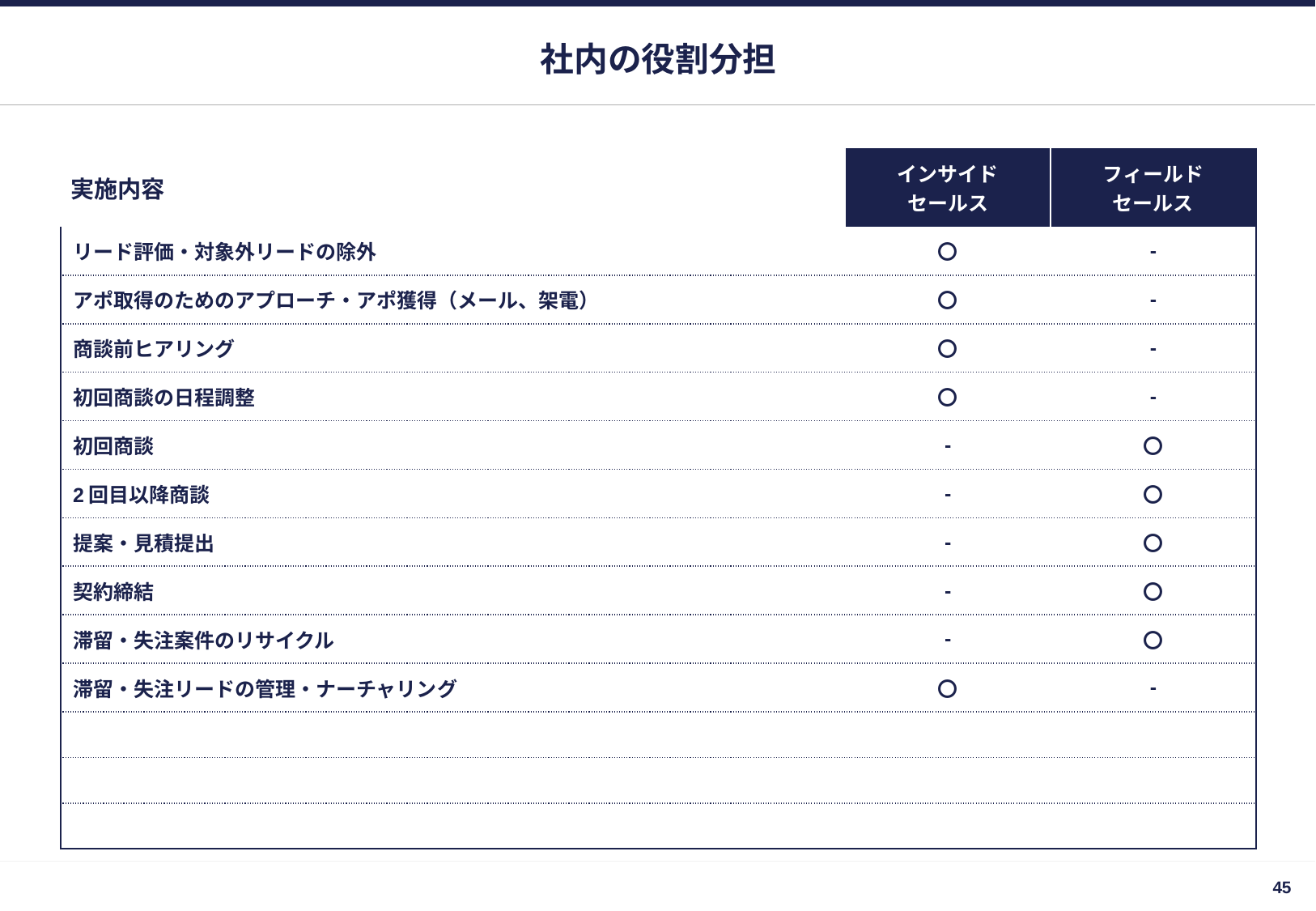

# 社内の役割分担
| 実施内容 | インサイド セールス | フィールド セールス |
| --- | --- | --- |
| リード評価・対象外リードの除外 | 〇 | - |
| アポ取得のためのアプローチ・アポ獲得（メール、架電） | 〇 | - |
| 商談前ヒアリング | 〇 | - |
| 初回商談の日程調整 | 〇 | - |
| 初回商談 | - | 〇 |
| 2回目以降商談 | - | 〇 |
| 提案・見積提出 | - | 〇 |
| 契約締結 | - | 〇 |
| 滞留・失注案件のリサイクル | - | 〇 |
| 滞留・失注リードの管理・ナーチャリング | 〇 | - |
|  |  |  |
|  |  |  |
|  |  |  |
45